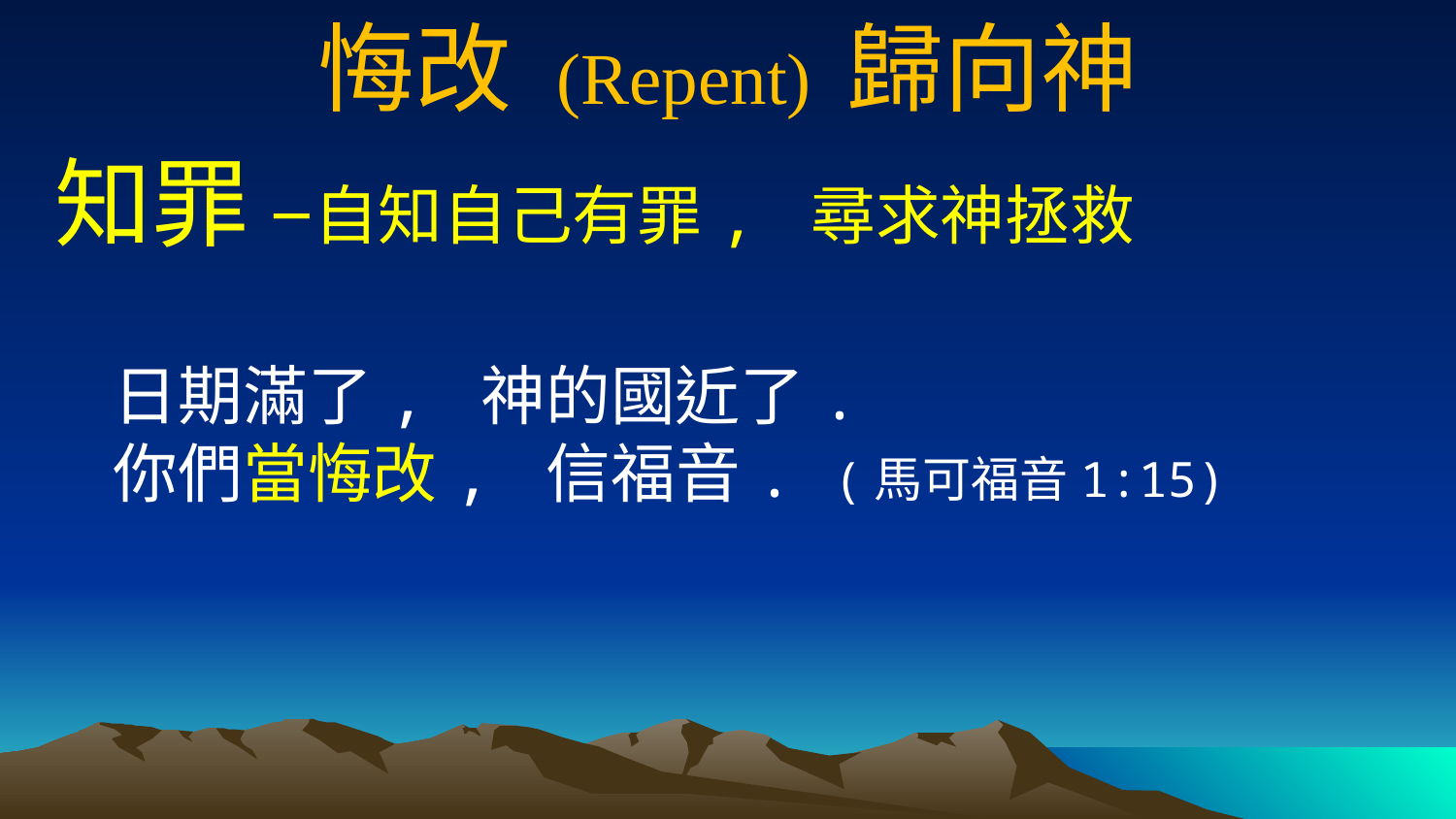

悔改 (Repent) 歸向神
知罪 –自知自己有罪, 尋求神拯救

   日期滿了, 神的國近了.
   你們當悔改, 信福音. (馬可福音1:15)